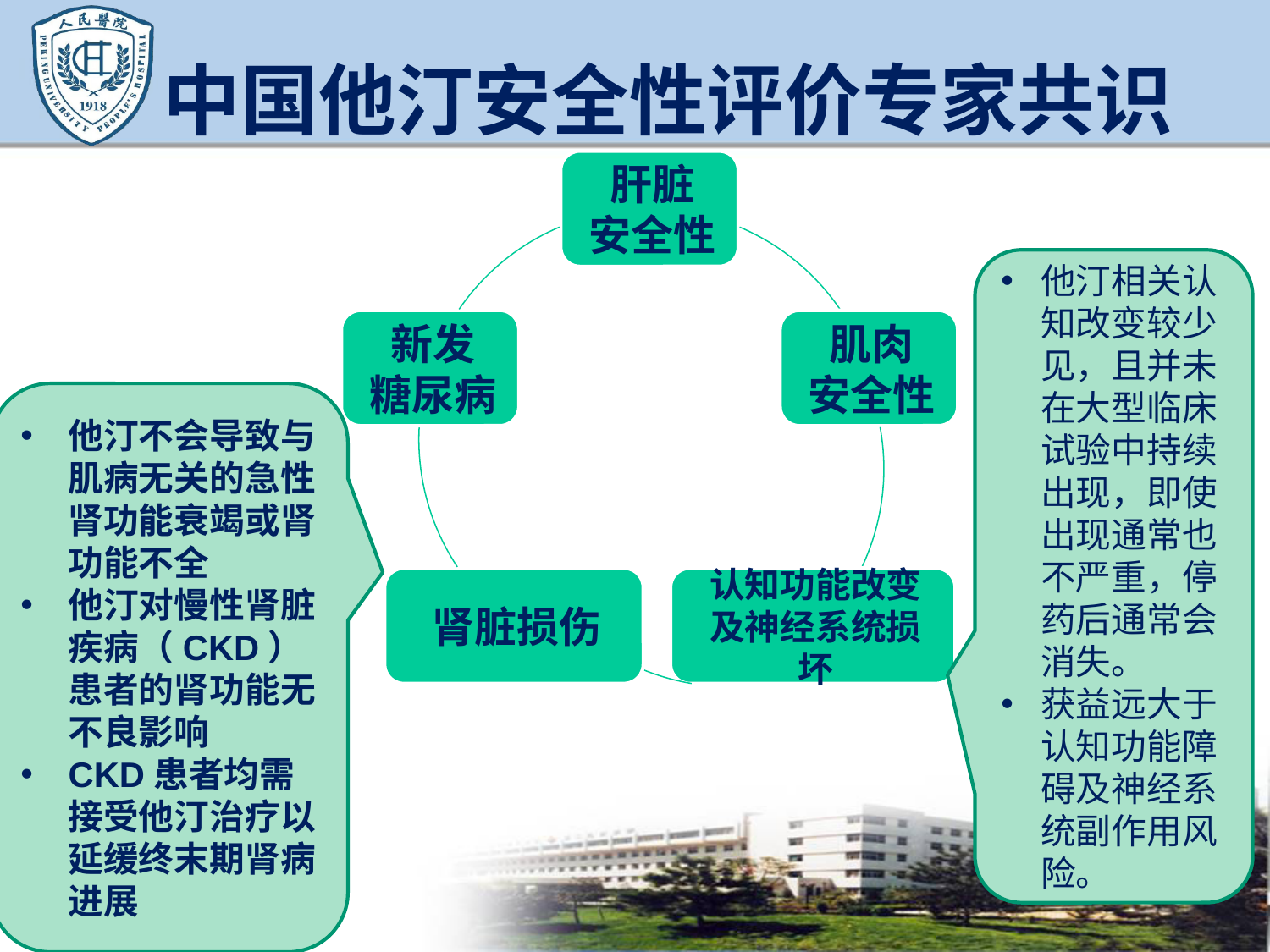

# 中国他汀安全性评价专家共识
肝脏
安全性
肌肉
安全性
认知功能改变及神经系统损坏
肾脏损伤
新发
糖尿病
他汀相关认知改变较少见，且并未在大型临床试验中持续出现，即使出现通常也不严重，停药后通常会消失。
获益远大于认知功能障碍及神经系统副作用风险。
他汀不会导致与肌病无关的急性肾功能衰竭或肾功能不全
他汀对慢性肾脏疾病（CKD）患者的肾功能无不良影响
CKD患者均需接受他汀治疗以延缓终末期肾病进展